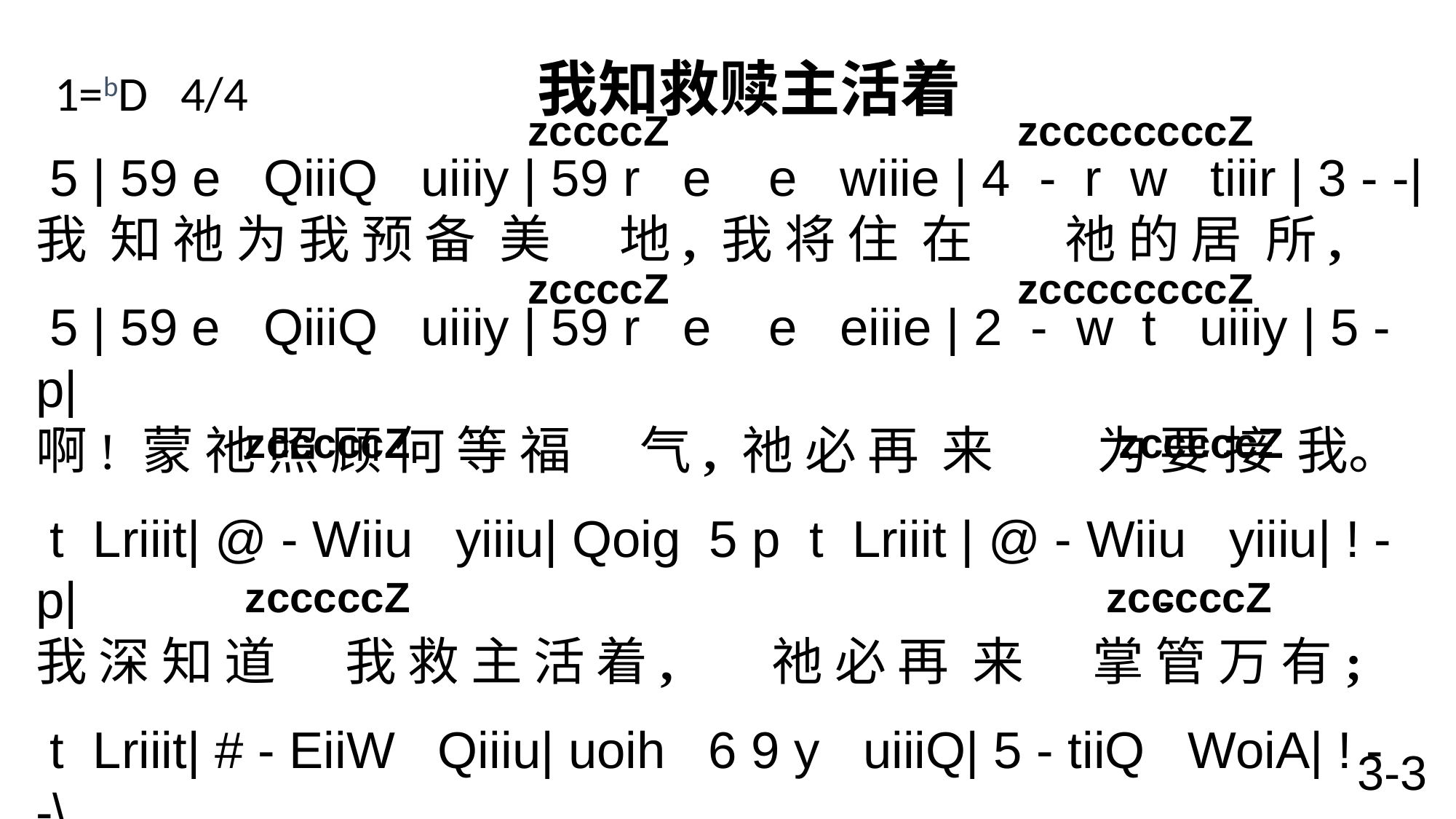

1=bD   4/4                            我知救赎主活着
 zccccZ                              zccccccccZ
 5 | 59 e   QiiiQ   uiiiy | 59 r   e    e   wiiie | 4  -  r  w   tiiir | 3 - -|
我  知 祂 为 我 预 备  美      地, 我 将 住  在        祂 的 居  所,
5 | 59 e   QiiiQ   uiiiy | 59 r   e    e   eiiie | 2  -  w  t   uiiiy | 5 - p|
啊! 蒙 祂 照 顾 何 等 福      气, 祂 必 再  来         为 要 接  我。
t  Lriiit| @ - Wiiu   yiiiu| Qoig  5 p  t  Lriiit | @ - Wiiu   yiiiu| ! - p|
我 深 知 道      我 救 主 活 着,      祂 必 再  来      掌 管 万 有;
t  Lriiit| # - EiiW   Qiiiu| uoih   6 9 y   uiiiQ| 5 - tiiQ   WoiA| ! - -\
我 深 知 道      祂 赐 我 永      活, 恩 典 权 柄      皆 操 祂 手。
 zccccZ                              zccccccccZ
 zcccccZ                                                                  zcccccZ
  -
 zcccccZ                                                                zcccccZ
3-3